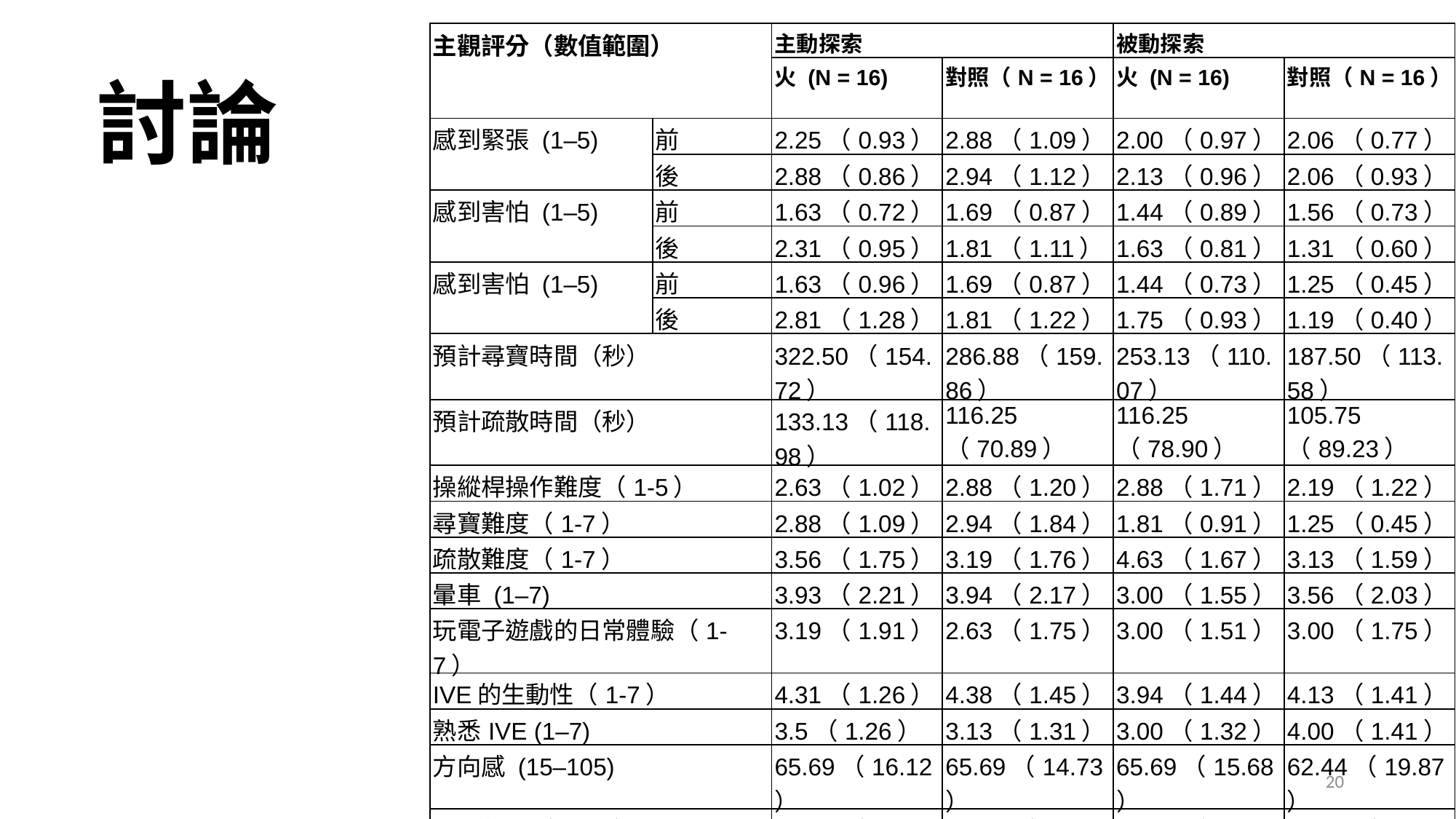

| 主觀評分（數值範圍） |  | 主動探索 |  | 被動探索 |  |
| --- | --- | --- | --- | --- | --- |
|  |  | 火 (N = 16) | 對照（N = 16） | 火 (N = 16) | 對照（N = 16） |
| 感到緊張 (1–5) | 前 | 2.25（0.93） | 2.88（1.09） | 2.00（0.97） | 2.06（0.77） |
|  | 後 | 2.88（0.86） | 2.94（1.12） | 2.13（0.96） | 2.06（0.93） |
| 感到害怕 (1–5) | 前 | 1.63（0.72） | 1.69（0.87） | 1.44（0.89） | 1.56（0.73） |
|  | 後 | 2.31（0.95） | 1.81（1.11） | 1.63（0.81） | 1.31（0.60） |
| 感到害怕 (1–5) | 前 | 1.63（0.96） | 1.69（0.87） | 1.44（0.73） | 1.25（0.45） |
|  | 後 | 2.81（1.28） | 1.81（1.22） | 1.75（0.93） | 1.19（0.40） |
| 預計尋寶時間（秒） |  | 322.50（154.72） | 286.88（159.86） | 253.13（110.07） | 187.50（113.58） |
| 預計疏散時間（秒） |  | 133.13（118.98） | 116.25 （70.89） | 116.25 （78.90） | 105.75 （89.23） |
| 操縱桿操作難度（1-5） |  | 2.63（1.02） | 2.88（1.20） | 2.88（1.71） | 2.19（1.22） |
| 尋寶難度（1-7） |  | 2.88（1.09） | 2.94（1.84） | 1.81（0.91） | 1.25（0.45） |
| 疏散難度（1-7） |  | 3.56（1.75） | 3.19（1.76） | 4.63（1.67） | 3.13（1.59） |
| 暈車 (1–7) |  | 3.93（2.21） | 3.94（2.17） | 3.00（1.55） | 3.56（2.03） |
| 玩電子遊戲的日常體驗（1-7） |  | 3.19（1.91） | 2.63（1.75） | 3.00（1.51） | 3.00（1.75） |
| IVE的生動性（1-7） |  | 4.31（1.26） | 4.38（1.45） | 3.94（1.44） | 4.13（1.41） |
| 熟悉IVE (1–7) |  | 3.5（1.26） | 3.13（1.31） | 3.00（1.32） | 4.00（1.41） |
| 方向感 (15–105) |  | 65.69（16.12） | 65.69（14.73） | 65.69（15.68） | 62.44（19.87） |
| 尋路焦慮（8-40） |  | 26.06（6.38） | 23.69（4.82） | 23.69（5.93） | 25.75（5.81） |
討論
20